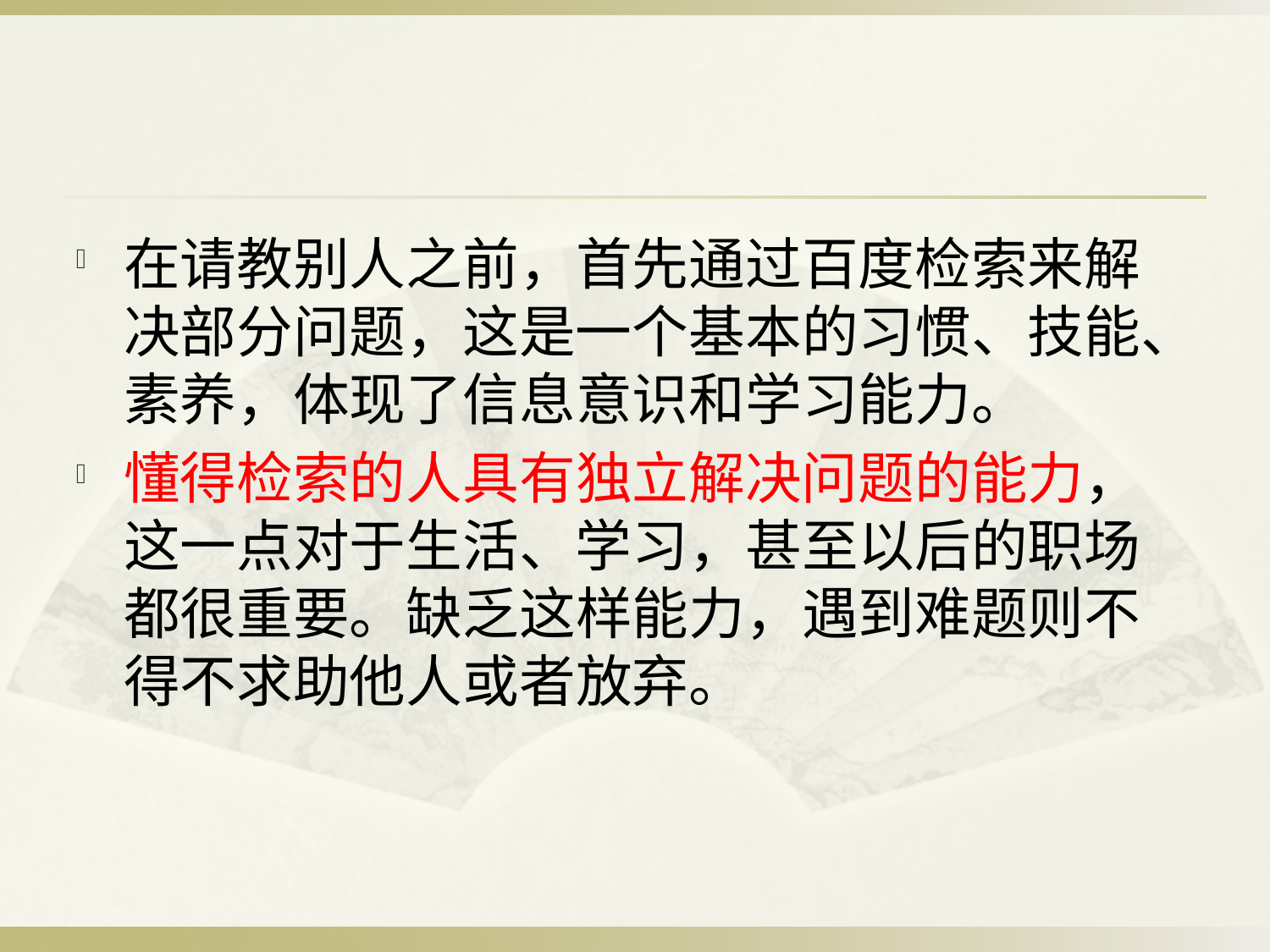

#
在请教别人之前，首先通过百度检索来解决部分问题，这是一个基本的习惯、技能、素养，体现了信息意识和学习能力。
懂得检索的人具有独立解决问题的能力，这一点对于生活、学习，甚至以后的职场都很重要。缺乏这样能力，遇到难题则不得不求助他人或者放弃。